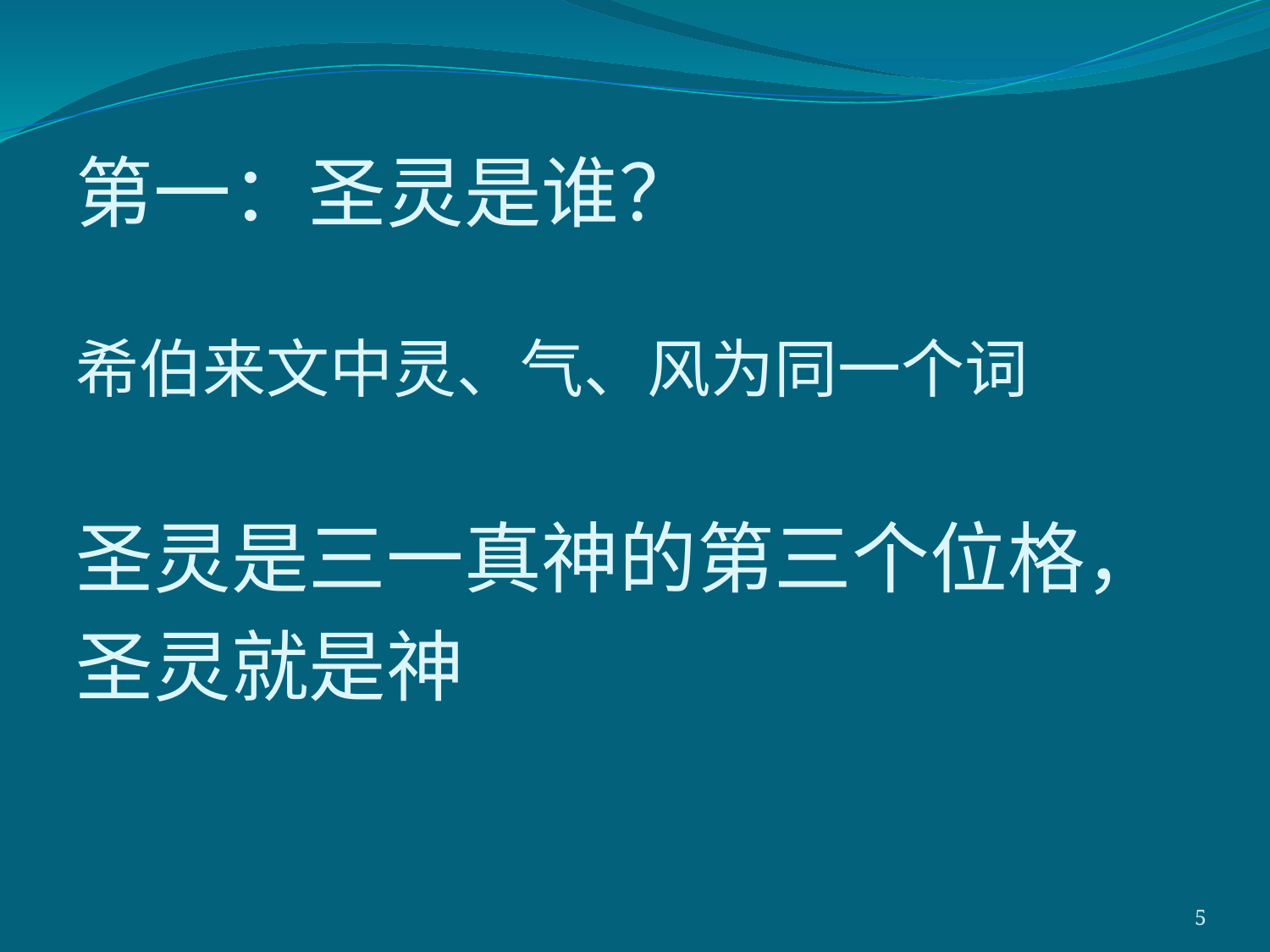

第一：圣灵是谁？

希伯来文中灵、气、风为同一个词

圣灵是三一真神的第三个位格，
圣灵就是神
5